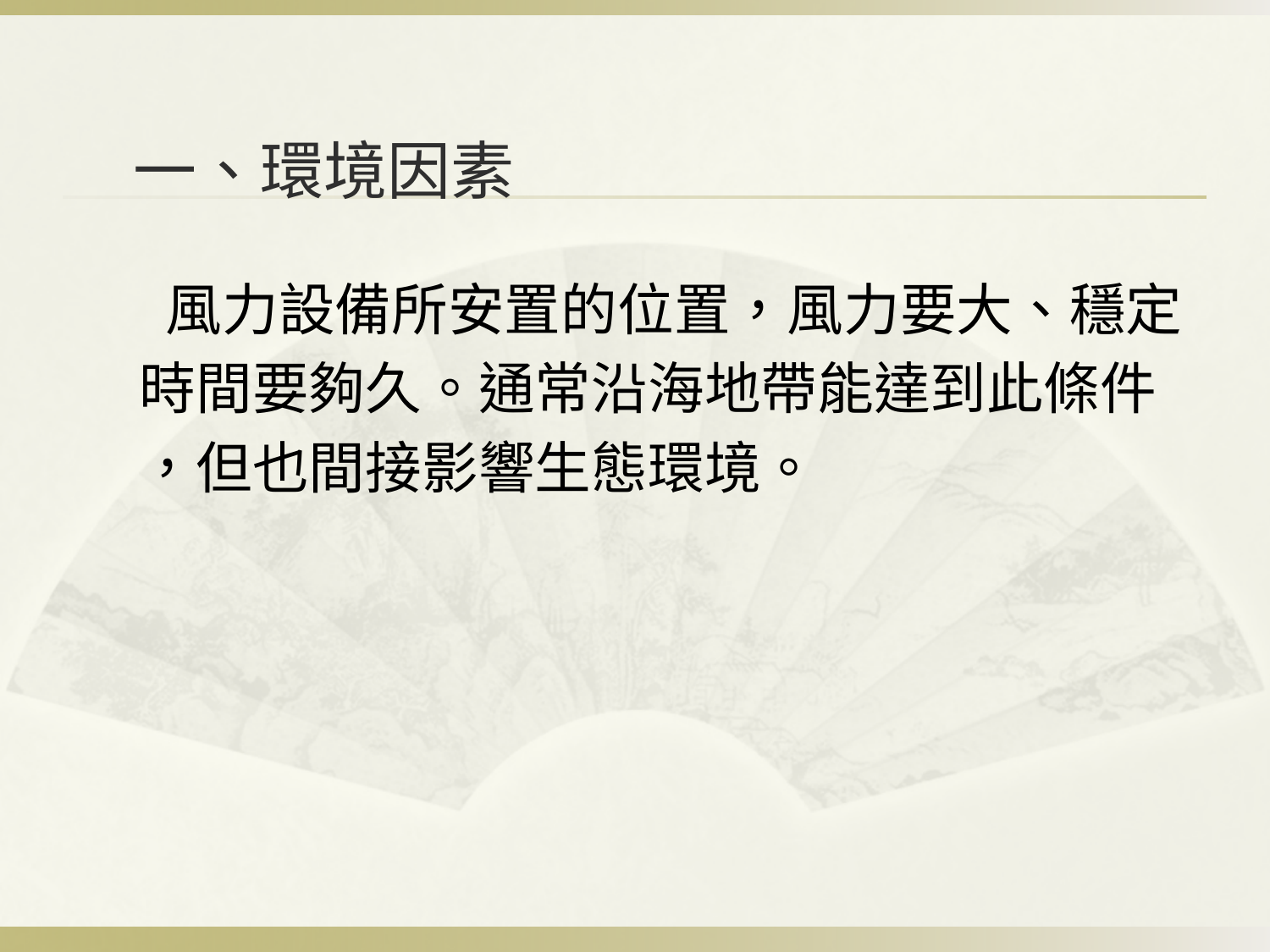

# 一、環境因素
 風力設備所安置的位置，風力要大、穩定
時間要夠久。通常沿海地帶能達到此條件
，但也間接影響生態環境。